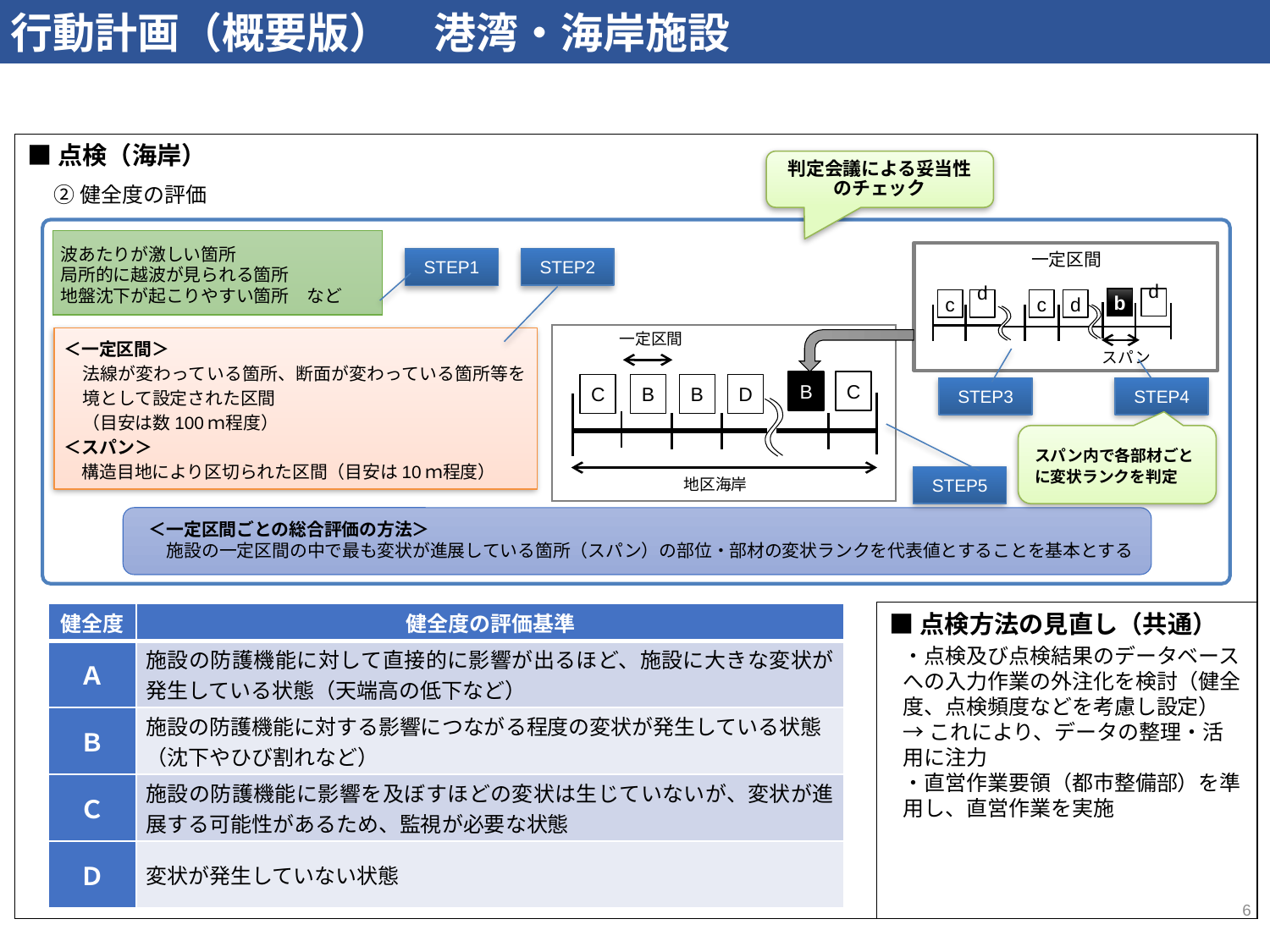

行動計画（概要版）　港湾・海岸施設
港湾・海岸
■点検（海岸）
判定会議による妥当性のチェック
②健全度の評価

波あたりが激しい箇所
局所的に越波が見られる箇所
地盤沈下が起こりやすい箇所　など

一定区間
b
d

c
d

c
d

スパン
STEP2
STEP1

＜一定区間＞
法線が変わっている箇所、断面が変わっている箇所等を境として設定された区間
（目安は数100ｍ程度）
＜スパン＞
構造目地により区切られた区間（目安は10ｍ程度）

一定区間
B
C
C
B
B
D
地区海岸

STEP3
STEP4
スパン内で各部材ごとに変状ランクを判定
STEP5
＜一定区間ごとの総合評価の方法＞
施設の一定区間の中で最も変状が進展している箇所（スパン）の部位・部材の変状ランクを代表値とすることを基本とする

■点検方法の見直し（共通）
| 健全度 | 健全度の評価基準 |
| --- | --- |
| Ａ | 施設の防護機能に対して直接的に影響が出るほど、施設に大きな変状が発生している状態（天端高の低下など） |
| Ｂ | 施設の防護機能に対する影響につながる程度の変状が発生している状態 （沈下やひび割れなど） |
| Ｃ | 施設の防護機能に影響を及ぼすほどの変状は生じていないが、変状が進展する可能性があるため、監視が必要な状態 |
| Ｄ | 変状が発生していない状態 |
・点検及び点検結果のデータベースへの入力作業の外注化を検討（健全度、点検頻度などを考慮し設定）
→これにより、データの整理・活用に注力
・直営作業要領（都市整備部）を準用し、直営作業を実施
6